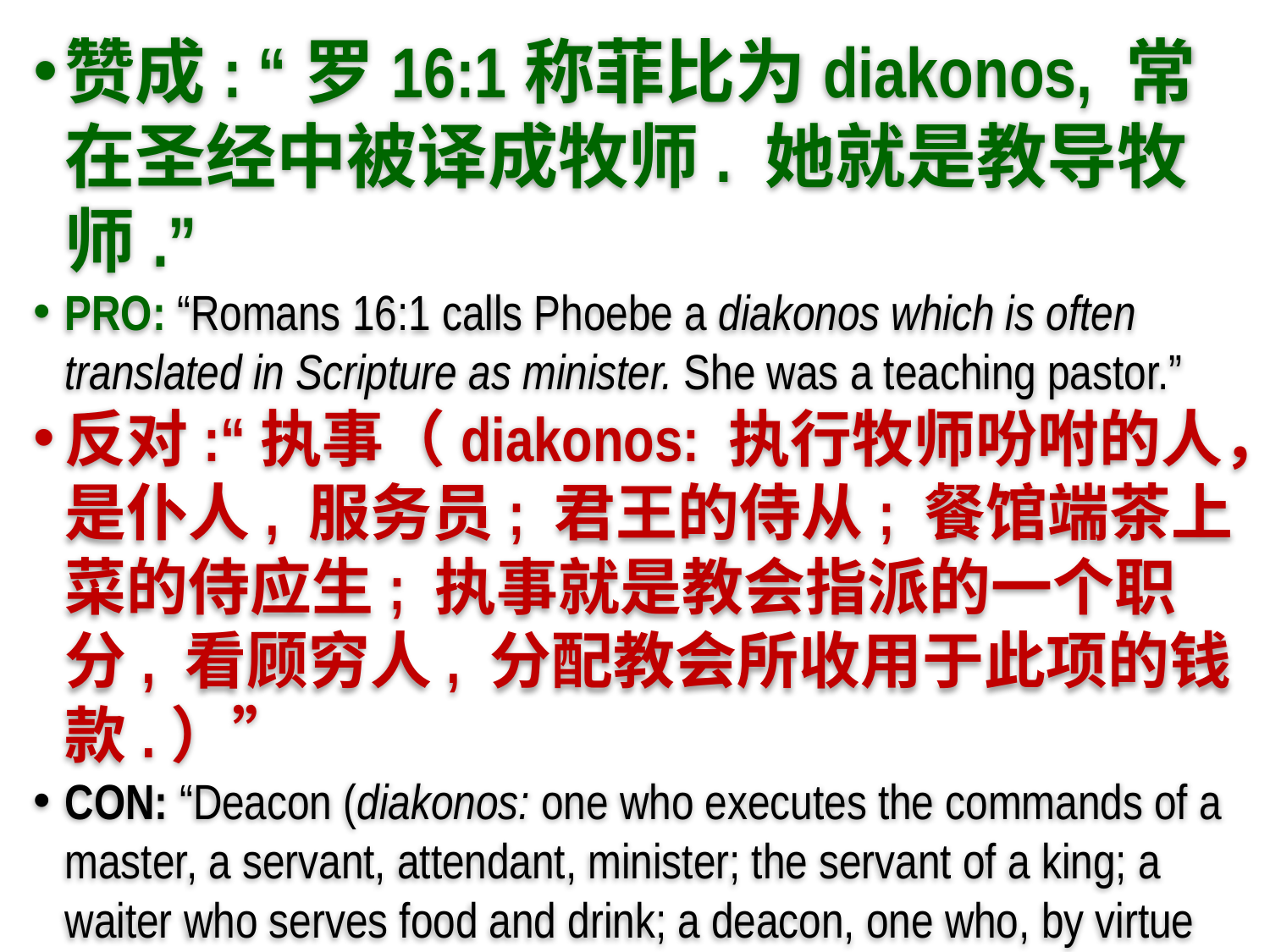

赞成: “罗16:1称菲比为diakonos, 常在圣经中被译成牧师. 她就是教导牧师.”
PRO: “Romans 16:1 calls Phoebe a diakonos which is often translated in Scripture as minister. She was a teaching pastor.”
反对:“执事（diakonos: 执行牧师吩咐的人，是仆人, 服务员; 君王的侍从; 餐馆端茶上菜的侍应生; 执事就是教会指派的一个职分, 看顾穷人, 分配教会所收用于此项的钱款.）”
CON: “Deacon (diakonos: one who executes the commands of a master, a servant, attendant, minister; the servant of a king; a waiter who serves food and drink; a deacon, one who, by virtue of the office assigned to him by the church, cares for the poor and distributes the money collected for their use)